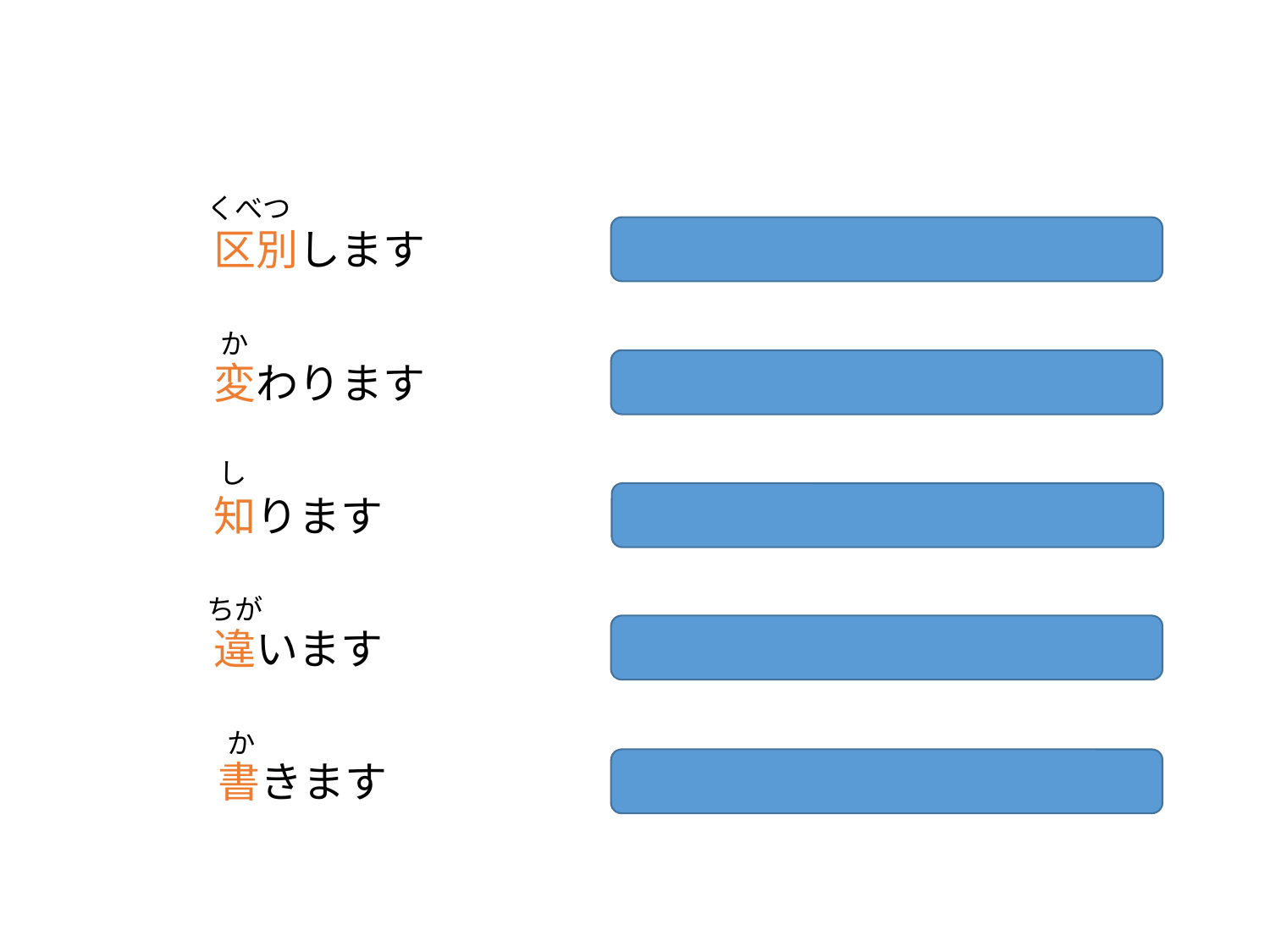

くべつ
To separate/differentiate
区別します
To change
変わります
し
To know
知ります
To be wrong
違います
To write
書きます
ちが

か

か